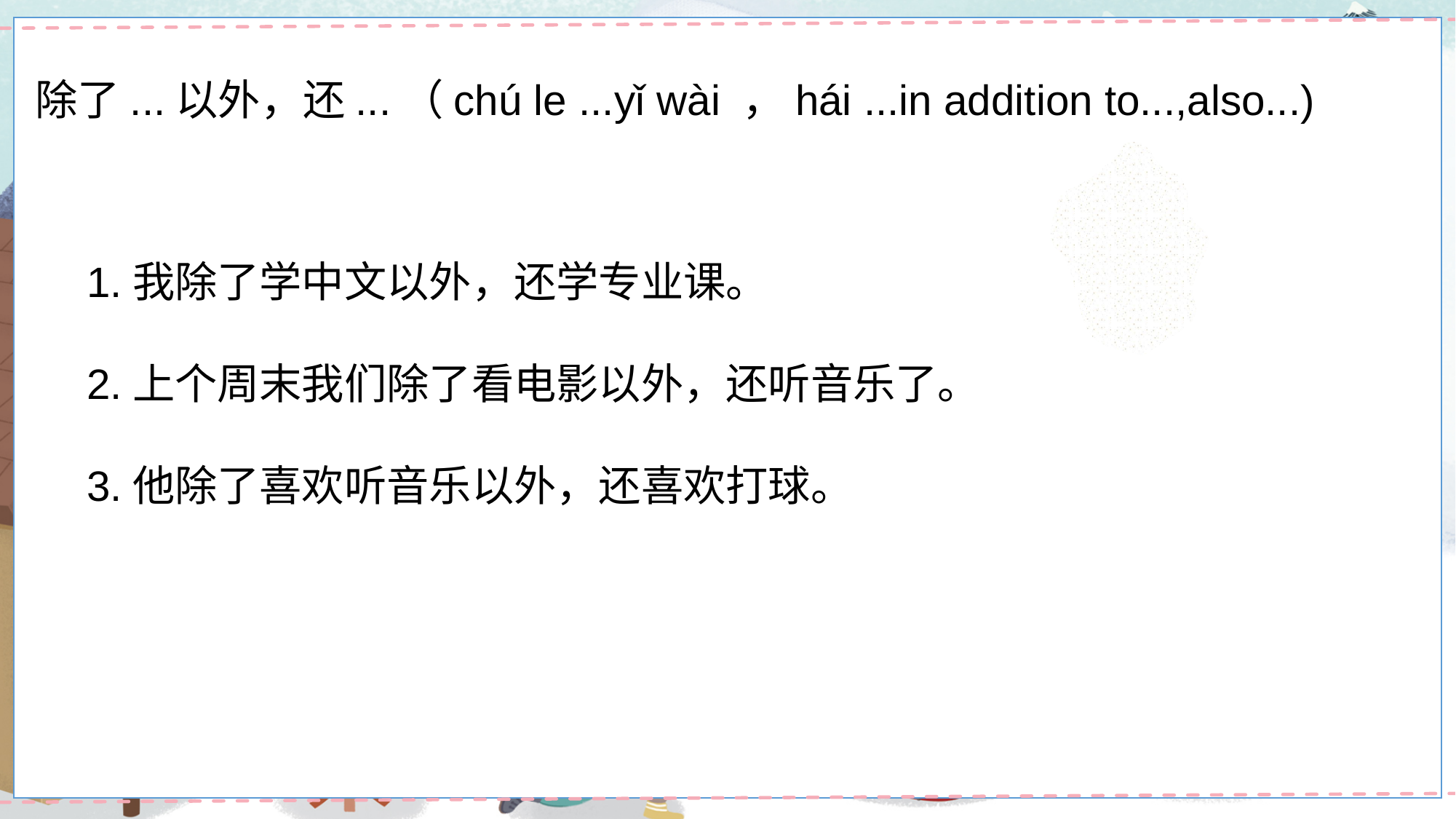

除了...以外，还...（chú le ...yǐ wài ，hái ...in addition to...,also...)

1.我除了学中文以外，还学专业课。

2.上个周末我们除了看电影以外，还听音乐了。

3.他除了喜欢听音乐以外，还喜欢打球。